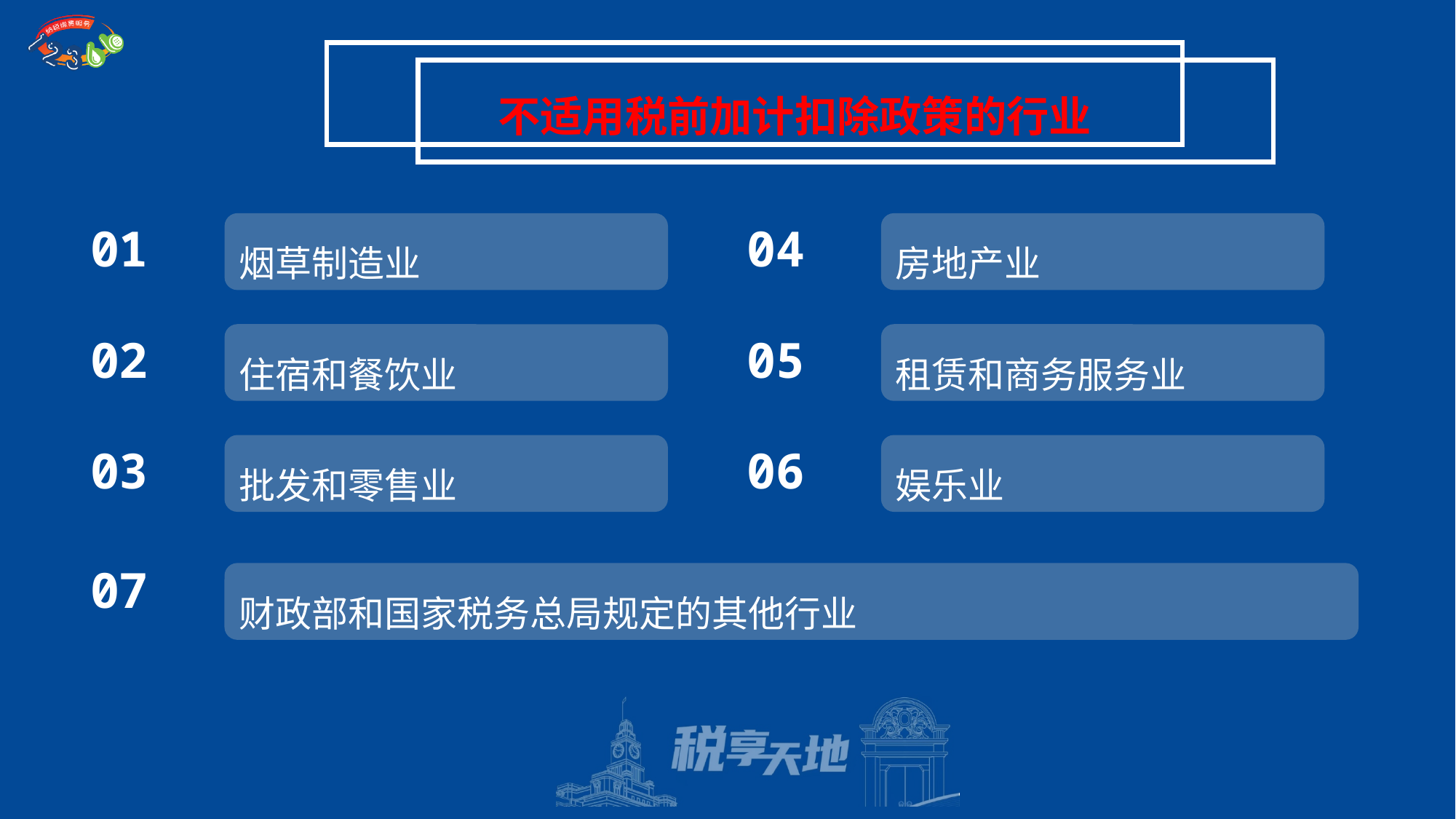

不适用税前加计扣除政策的行业
01
烟草制造业
02
住宿和餐饮业
03
批发和零售业
07
财政部和国家税务总局规定的其他行业
04
房地产业
05
租赁和商务服务业
06
娱乐业